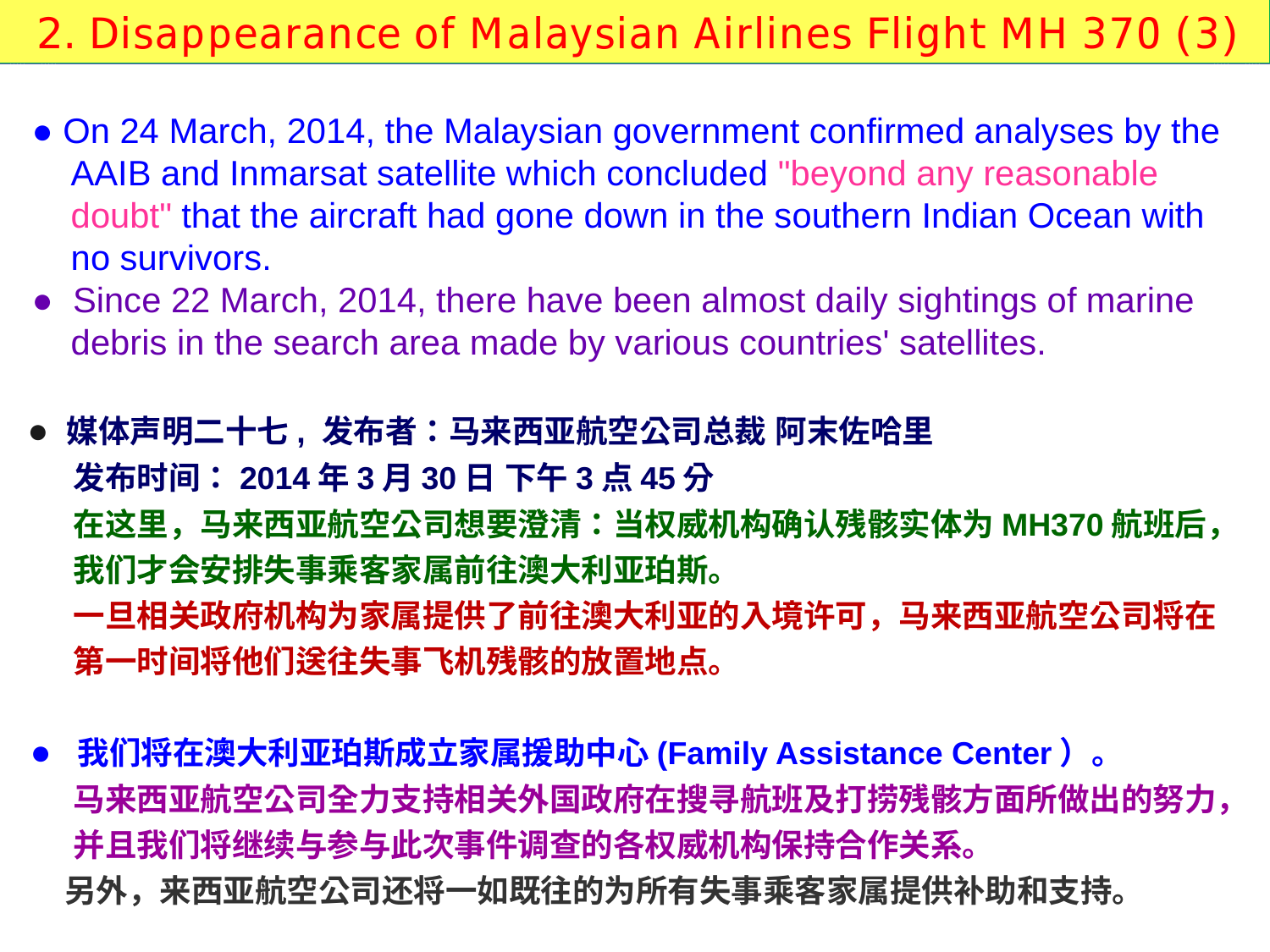

2. Disappearance of Malaysian Airlines Flight MH 370 (3)

  ● On 24 March, 2014, the Malaysian government confirmed analyses by the
      AAIB and Inmarsat satellite which concluded "beyond any reasonable
      doubt" that the aircraft had gone down in the southern Indian Ocean with
      no survivors.
  ●  Since 22 March, 2014, there have been almost daily sightings of marine
      debris in the search area made by various countries' satellites.

  ● 媒体声明二十七, 发布者：马来西亚航空公司总裁 阿末佐哈里
      发布时间：2014年3月30日 下午3点45分
      在这里，马来西亚航空公司想要澄清：当权威机构确认残骸实体为MH370航班后，
      我们才会安排失事乘客家属前往澳大利亚珀斯。
      一旦相关政府机构为家属提供了前往澳大利亚的入境许可，马来西亚航空公司将在
      第一时间将他们送往失事飞机残骸的放置地点。

  ●  我们将在澳大利亚珀斯成立家属援助中心(Family Assistance Center）。
      马来西亚航空公司全力支持相关外国政府在搜寻航班及打捞残骸方面所做出的努力，
      并且我们将继续与参与此次事件调查的各权威机构保持合作关系。
     另外，来西亚航空公司还将一如既往的为所有失事乘客家属提供补助和支持。

21